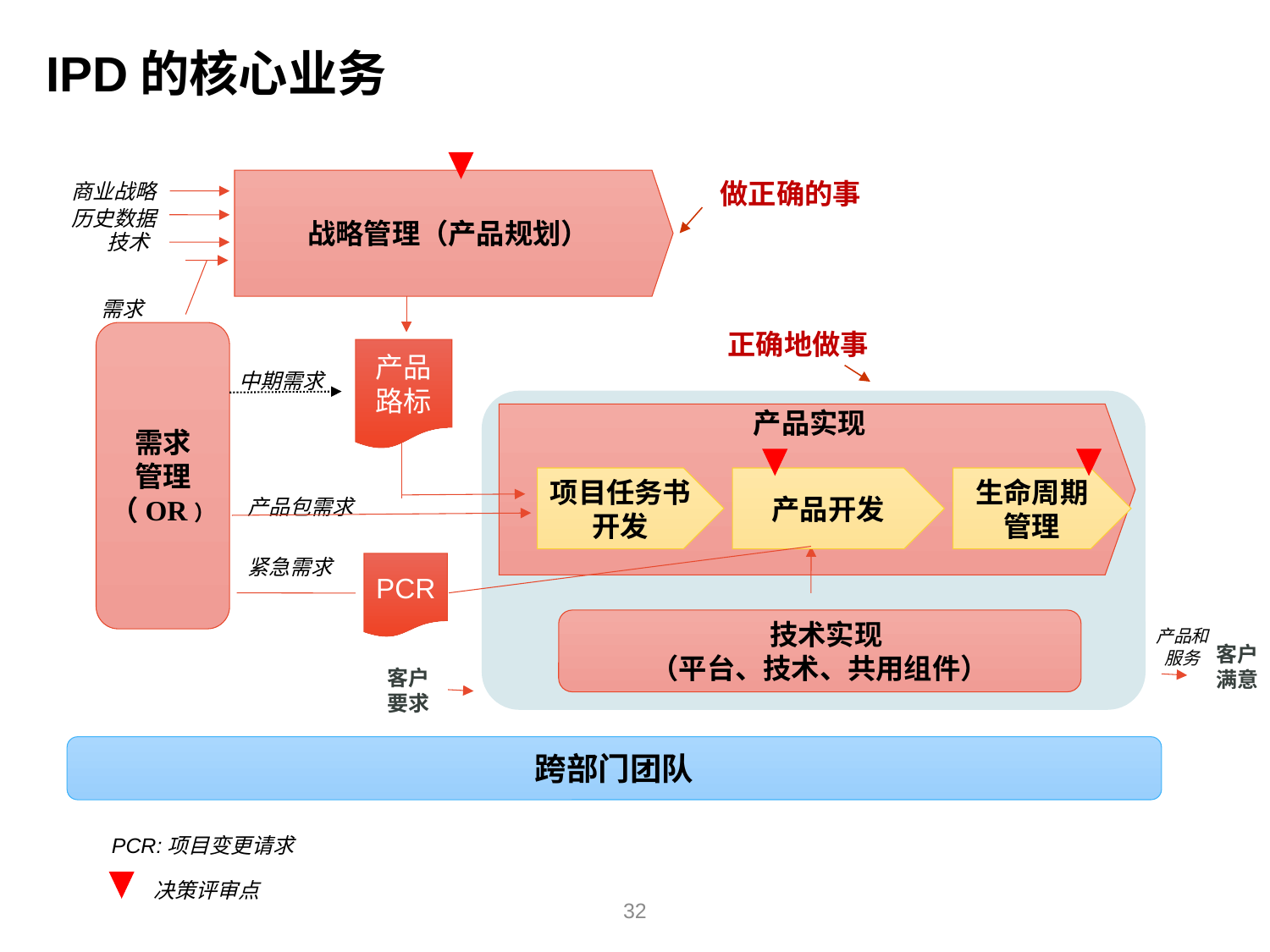

IPD的核心业务

战略管理（产品规划）
做正确的事
商业战略

历史数据

技术

需求
正确地做事
需求
管理
（OR）
产品
路标
中期需求

产品实现

项目任务书
开发
产品开发
生命周期管理
产品包需求

紧急需求
PCR
 技术实现
（平台、技术、共用组件）
产品和服务
客户满意
客户要求

跨部门团队
PCR:项目变更请求
        决策评审点

32